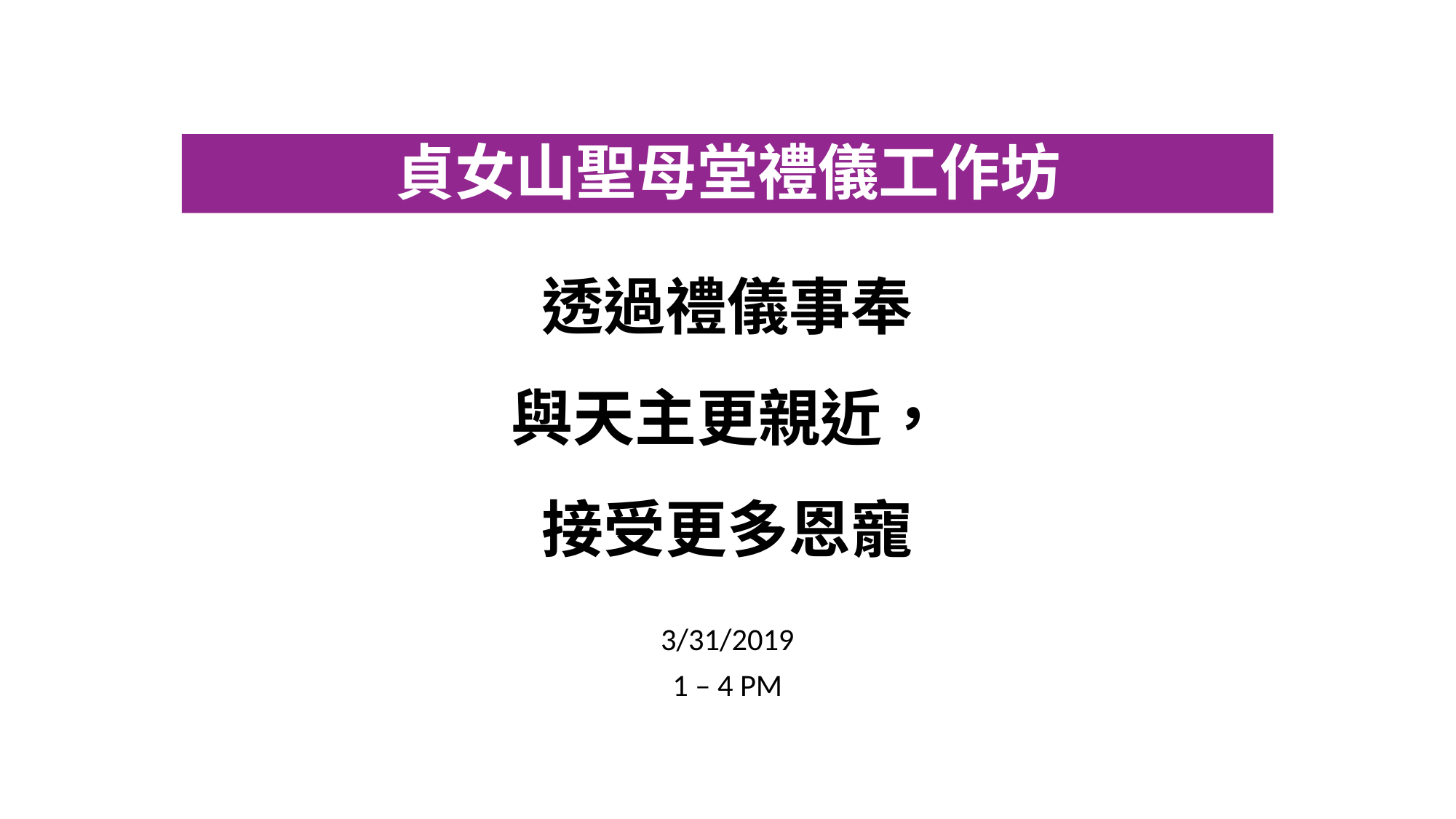

# 貞女山聖母堂禮儀工作坊
透過禮儀事奉
與天主更親近，
接受更多恩寵

3/31/2019
1 – 4 PM